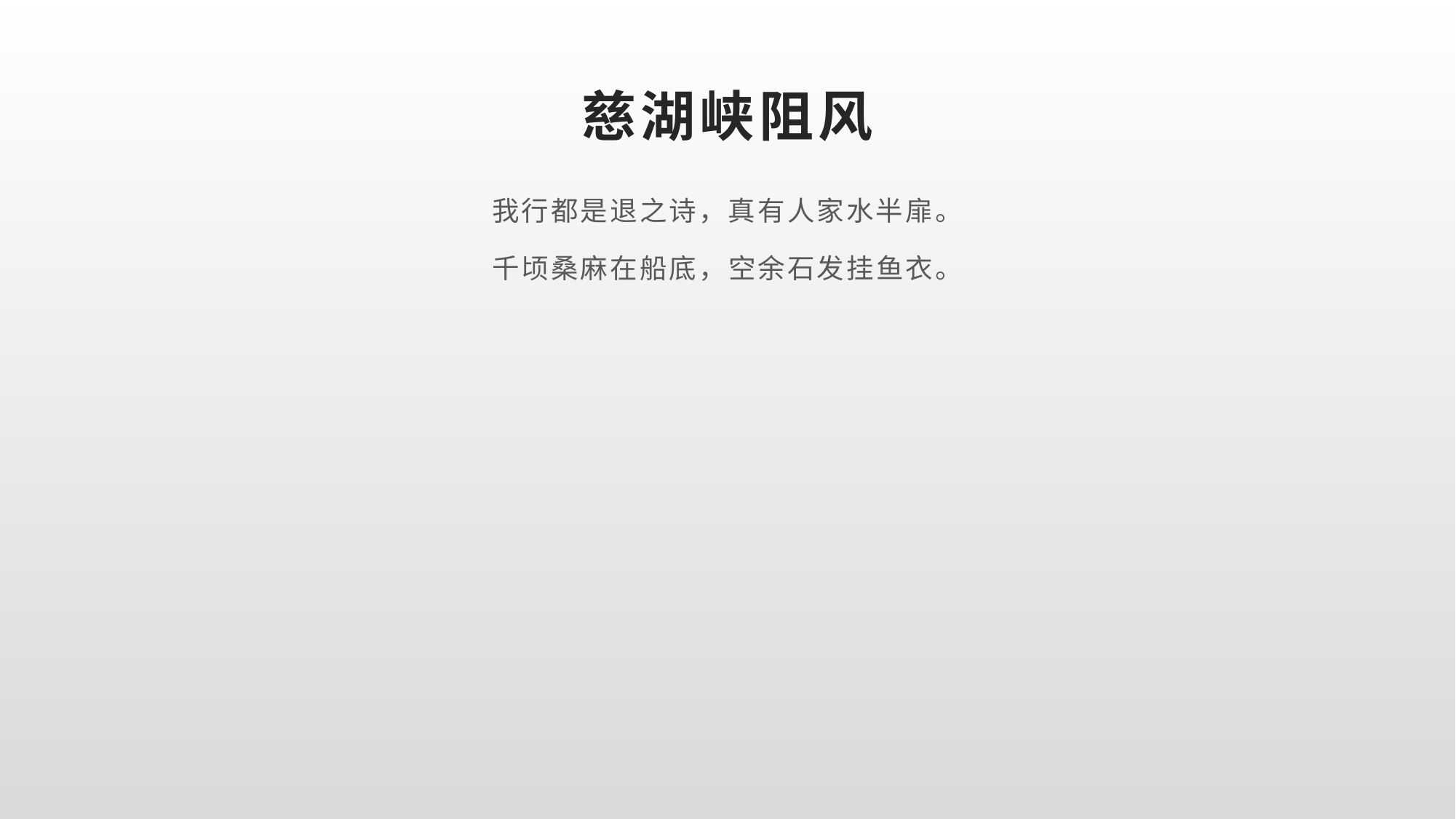

# 慈湖峡阻风
我行都是退之诗，真有人家水半扉。
千顷桑麻在船底，空余石发挂鱼衣。